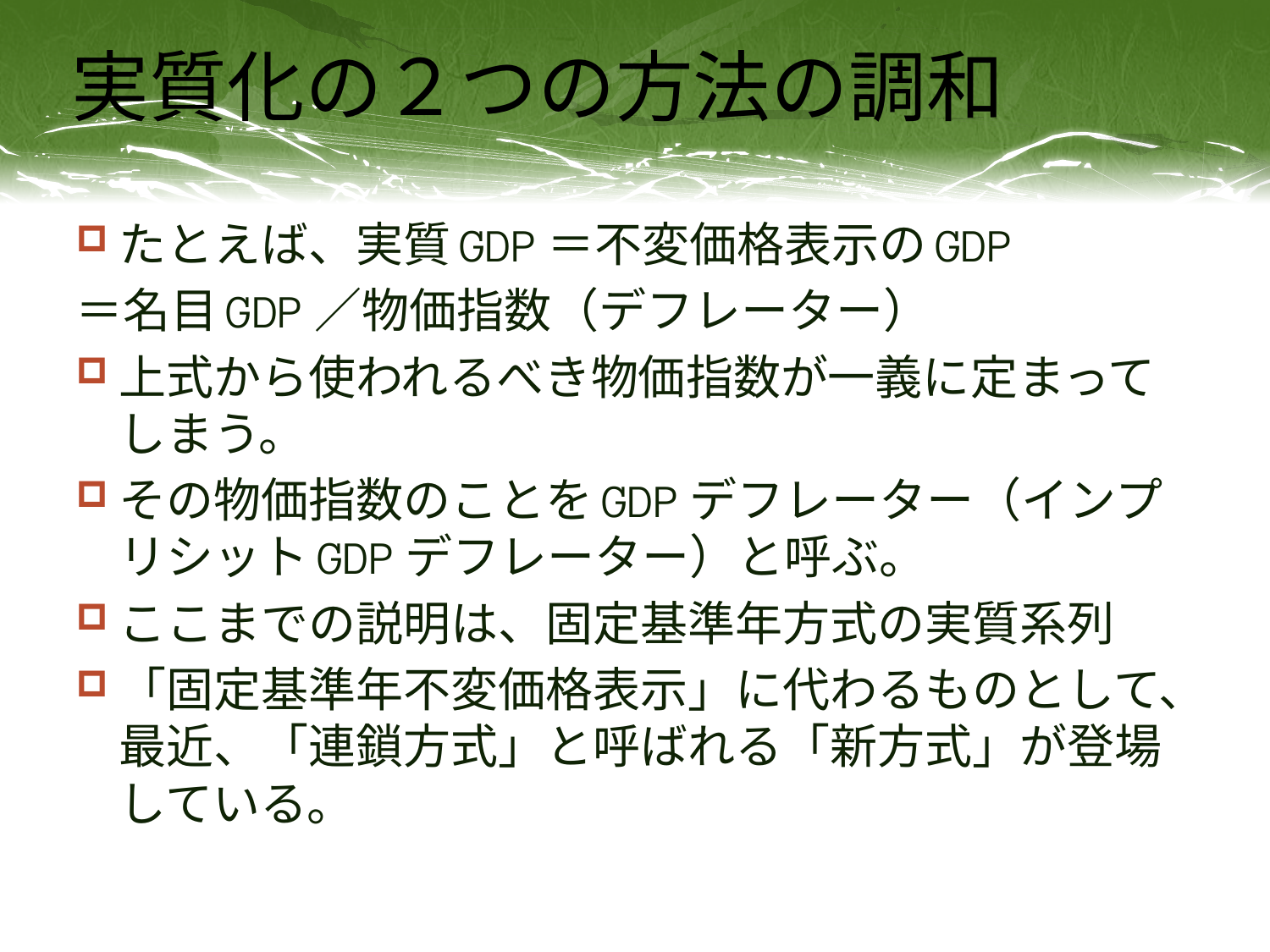

# 実質化の２つの方法の調和
たとえば、実質GDP＝不変価格表示のGDP
＝名目GDP／物価指数（デフレーター）
上式から使われるべき物価指数が一義に定まってしまう。
その物価指数のことをGDPデフレーター（インプリシットGDPデフレーター）と呼ぶ。
ここまでの説明は、固定基準年方式の実質系列
「固定基準年不変価格表示」に代わるものとして、最近、「連鎖方式」と呼ばれる「新方式」が登場している。